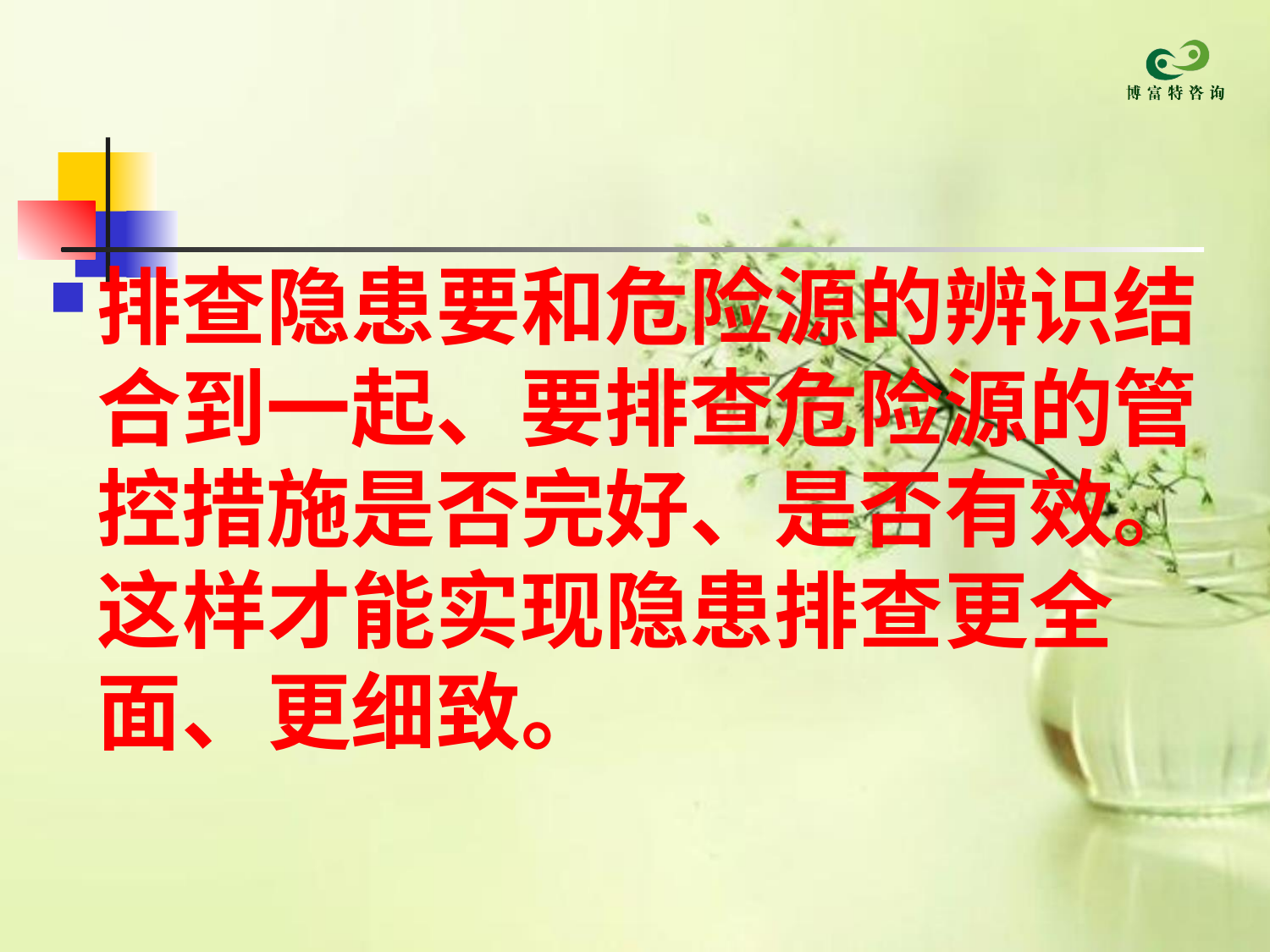

排查隐患要和危险源的辨识结合到一起、要排查危险源的管控措施是否完好、是否有效。这样才能实现隐患排查更全面、更细致。